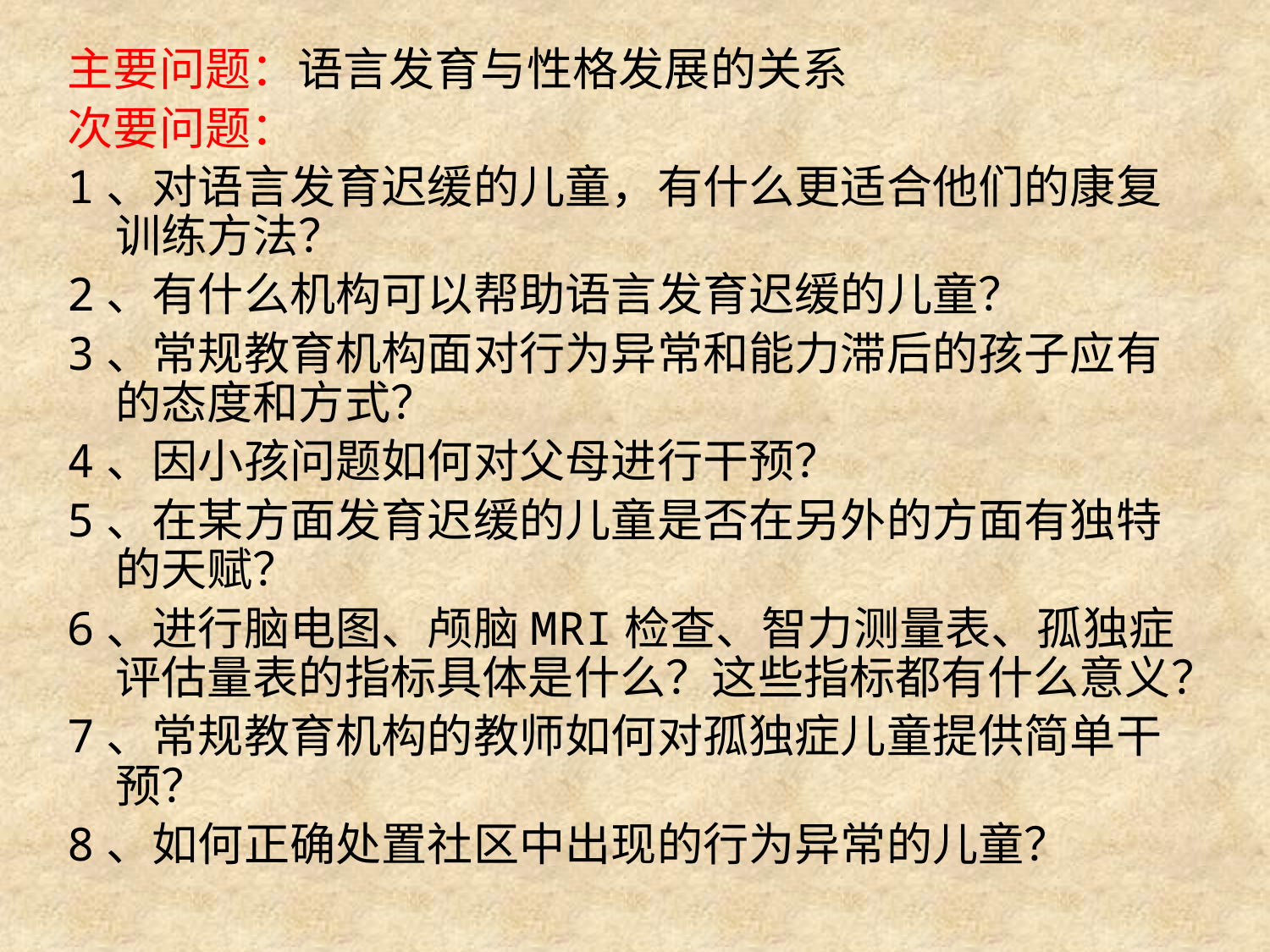

主要问题：语言发育与性格发展的关系
次要问题：
1、对语言发育迟缓的儿童，有什么更适合他们的康复训练方法？
2、有什么机构可以帮助语言发育迟缓的儿童？
3、常规教育机构面对行为异常和能力滞后的孩子应有的态度和方式？
4、因小孩问题如何对父母进行干预？
5、在某方面发育迟缓的儿童是否在另外的方面有独特的天赋？
6、进行脑电图、颅脑MRI检查、智力测量表、孤独症评估量表的指标具体是什么？这些指标都有什么意义？
7、常规教育机构的教师如何对孤独症儿童提供简单干预？
8、如何正确处置社区中出现的行为异常的儿童？